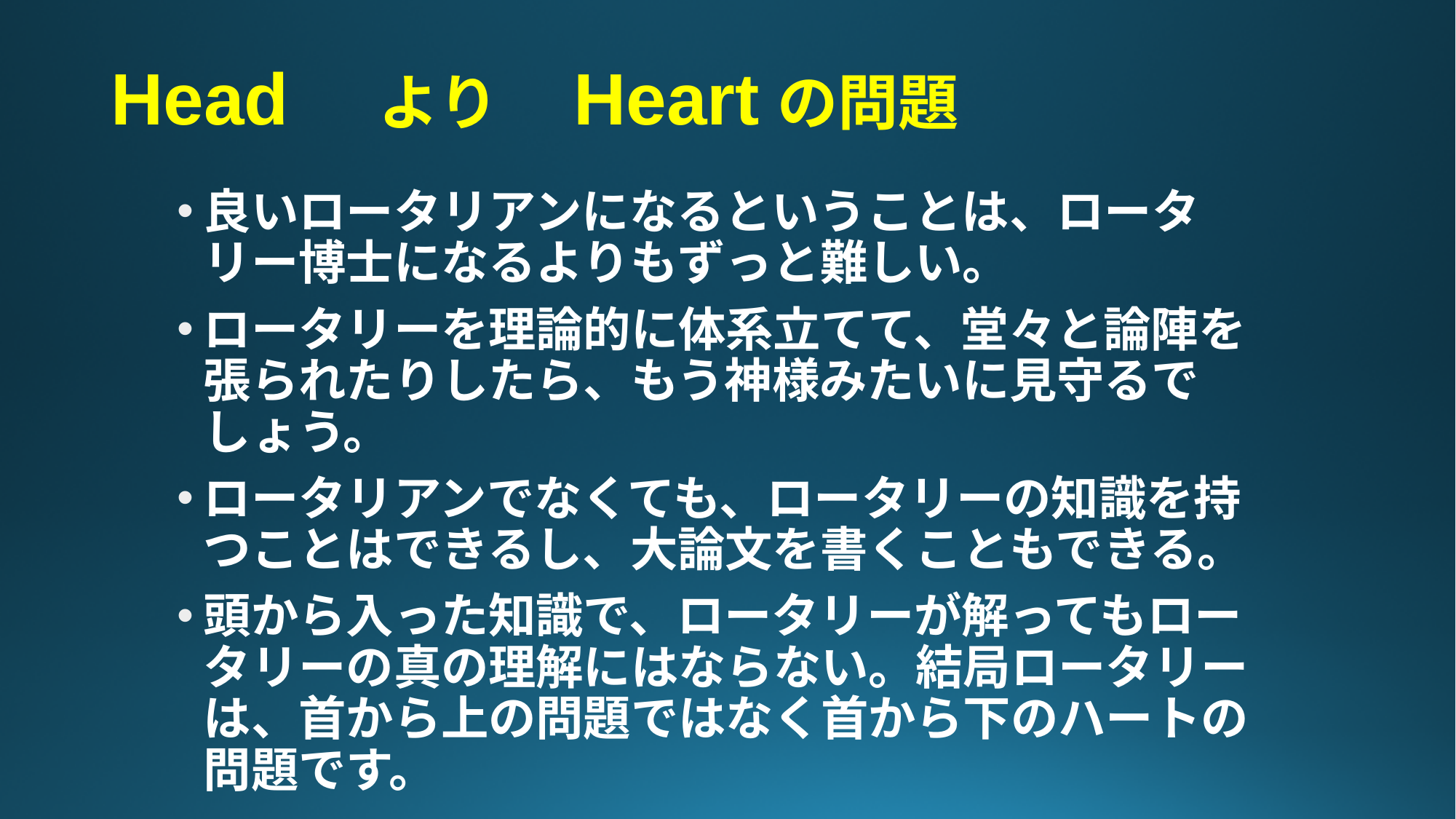

# Head　より　Heartの問題
良いロータリアンになるということは、ロータリー博士になるよりもずっと難しい。
ロータリーを理論的に体系立てて、堂々と論陣を張られたりしたら、もう神様みたいに見守るでしょう。
ロータリアンでなくても、ロータリーの知識を持つことはできるし、大論文を書くこともできる。
頭から入った知識で、ロータリーが解ってもロータリーの真の理解にはならない。結局ロータリーは、首から上の問題ではなく首から下のハートの問題です。